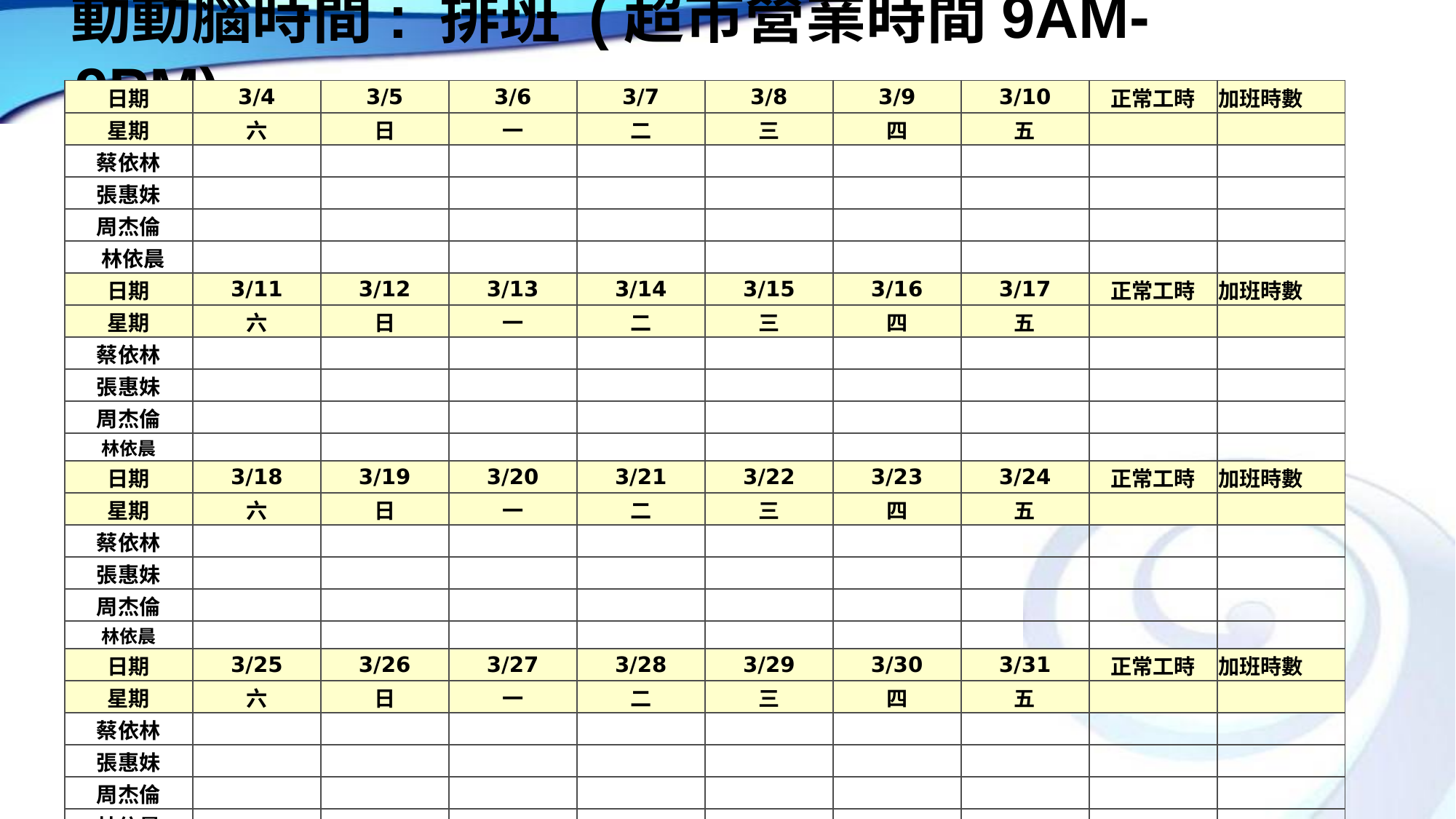

# 動動腦時間: 排班 (超市營業時間9AM-9PM)
| 日期 | 3/4 | 3/5 | 3/6 | 3/7 | 3/8 | 3/9 | 3/10 | 正常工時 | 加班時數 |
| --- | --- | --- | --- | --- | --- | --- | --- | --- | --- |
| 星期 | 六 | 日 | 一 | 二 | 三 | 四 | 五 |  |  |
| 蔡依林 |  |  |  |  |  |  |  |  |  |
| 張惠妹 |  |  |  |  |  |  |  |  |  |
| 周杰倫 |  |  |  |  |  |  |  |  |  |
| 林依晨 |  |  |  |  |  |  |  |  |  |
| 日期 | 3/11 | 3/12 | 3/13 | 3/14 | 3/15 | 3/16 | 3/17 | 正常工時 | 加班時數 |
| 星期 | 六 | 日 | 一 | 二 | 三 | 四 | 五 |  |  |
| 蔡依林 |  |  |  |  |  |  |  |  |  |
| 張惠妹 |  |  |  |  |  |  |  |  |  |
| 周杰倫 |  |  |  |  |  |  |  |  |  |
| 林依晨 |  |  |  |  |  |  |  |  |  |
| 日期 | 3/18 | 3/19 | 3/20 | 3/21 | 3/22 | 3/23 | 3/24 | 正常工時 | 加班時數 |
| 星期 | 六 | 日 | 一 | 二 | 三 | 四 | 五 |  |  |
| 蔡依林 |  |  |  |  |  |  |  |  |  |
| 張惠妹 |  |  |  |  |  |  |  |  |  |
| 周杰倫 |  |  |  |  |  |  |  |  |  |
| 林依晨 |  |  |  |  |  |  |  |  |  |
| 日期 | 3/25 | 3/26 | 3/27 | 3/28 | 3/29 | 3/30 | 3/31 | 正常工時 | 加班時數 |
| 星期 | 六 | 日 | 一 | 二 | 三 | 四 | 五 |  |  |
| 蔡依林 |  |  |  |  |  |  |  |  |  |
| 張惠妹 |  |  |  |  |  |  |  |  |  |
| 周杰倫 |  |  |  |  |  |  |  |  |  |
| 林依晨 |  |  |  |  |  |  |  |  |  |